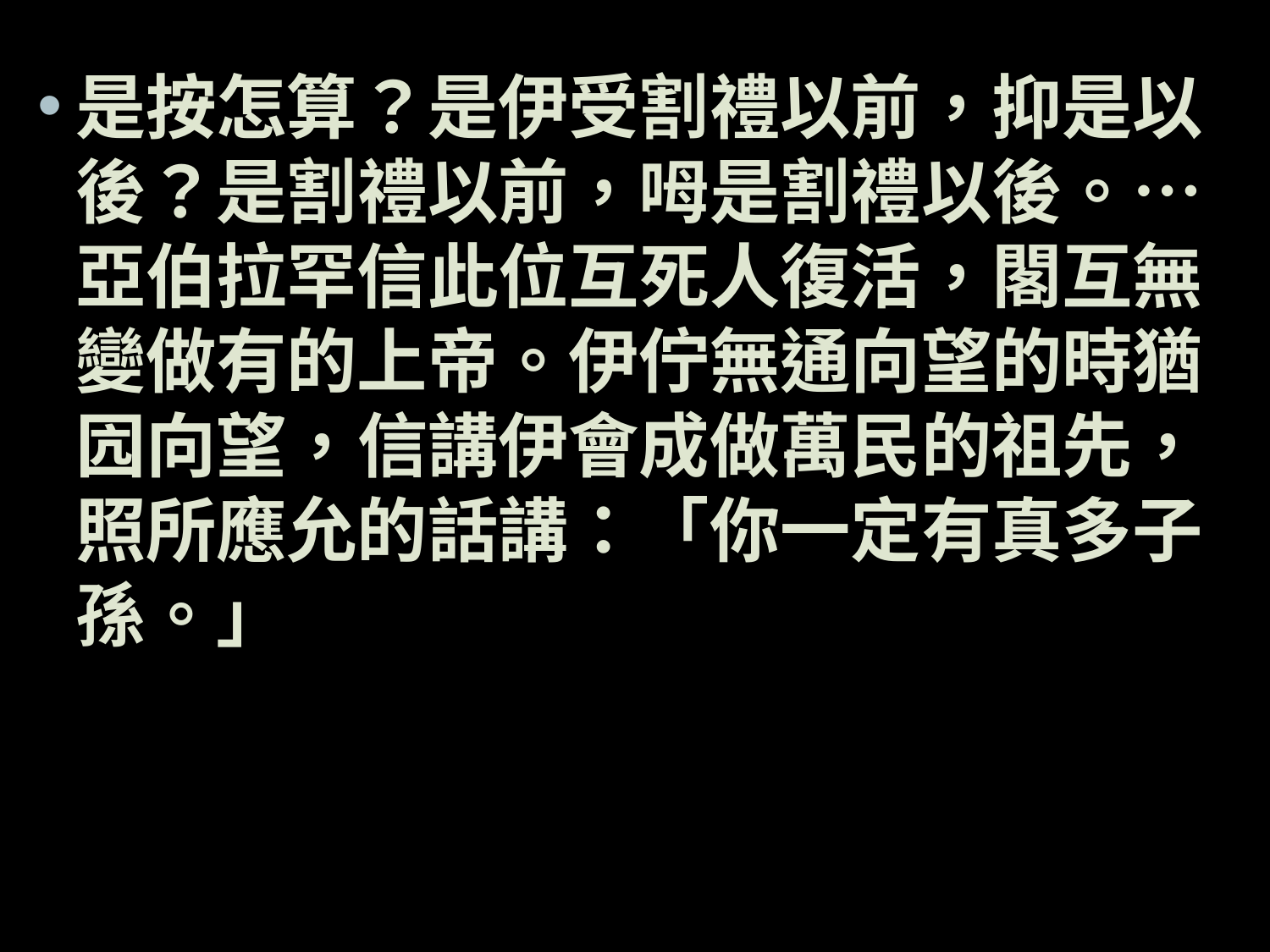

是按怎算？是伊受割禮以前，抑是以後？是割禮以前，呣是割禮以後。…亞伯拉罕信此位互死人復活，閣互無變做有的上帝。伊佇無通向望的時猶囥向望，信講伊會成做萬民的祖先，照所應允的話講：「你一定有真多子孫。」